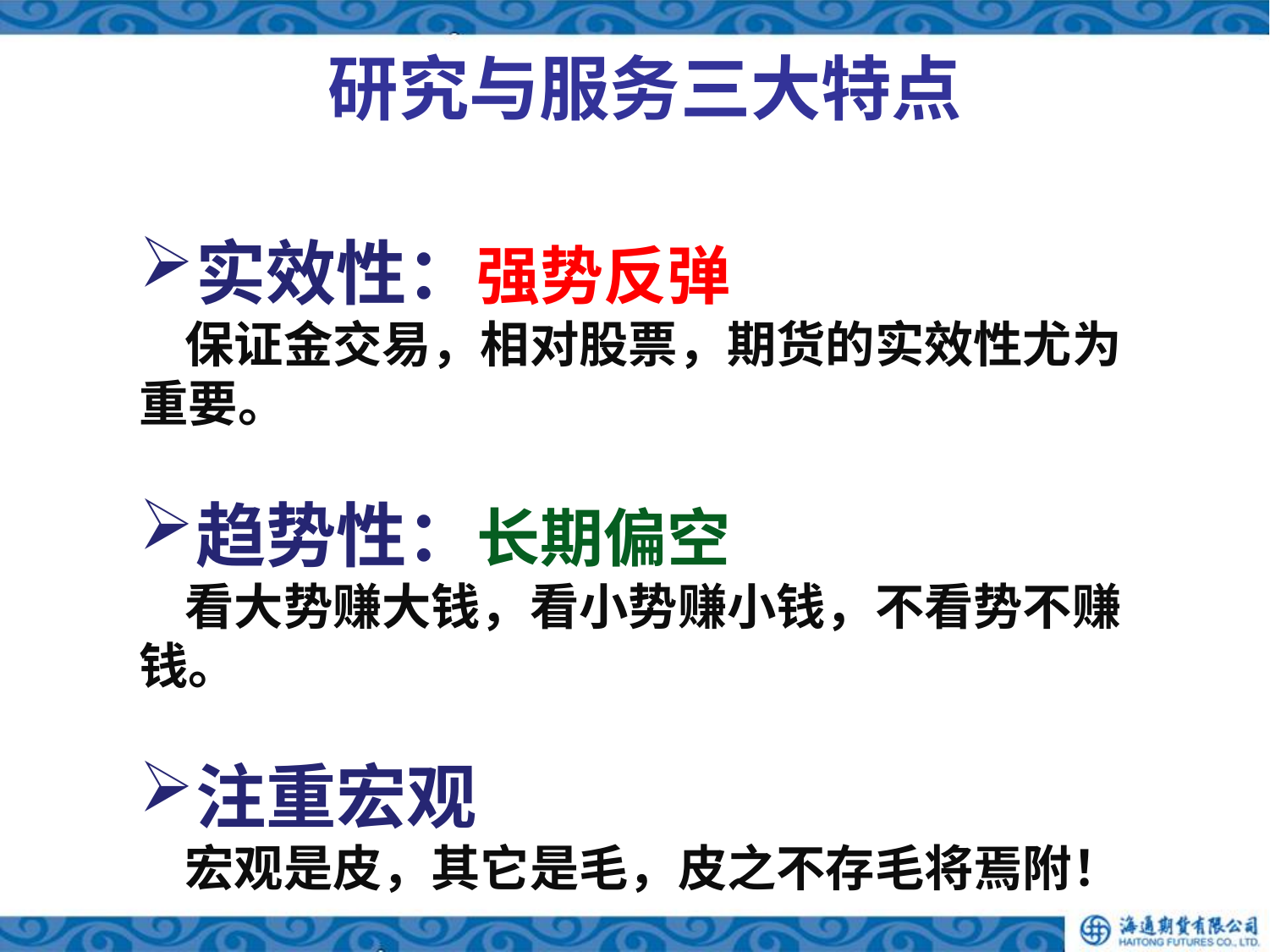

研究与服务三大特点

#

实效性：强势反弹
   保证金交易，相对股票，期货的实效性尤为重要。

趋势性：长期偏空
   看大势赚大钱，看小势赚小钱，不看势不赚钱。

注重宏观
   宏观是皮，其它是毛，皮之不存毛将焉附！